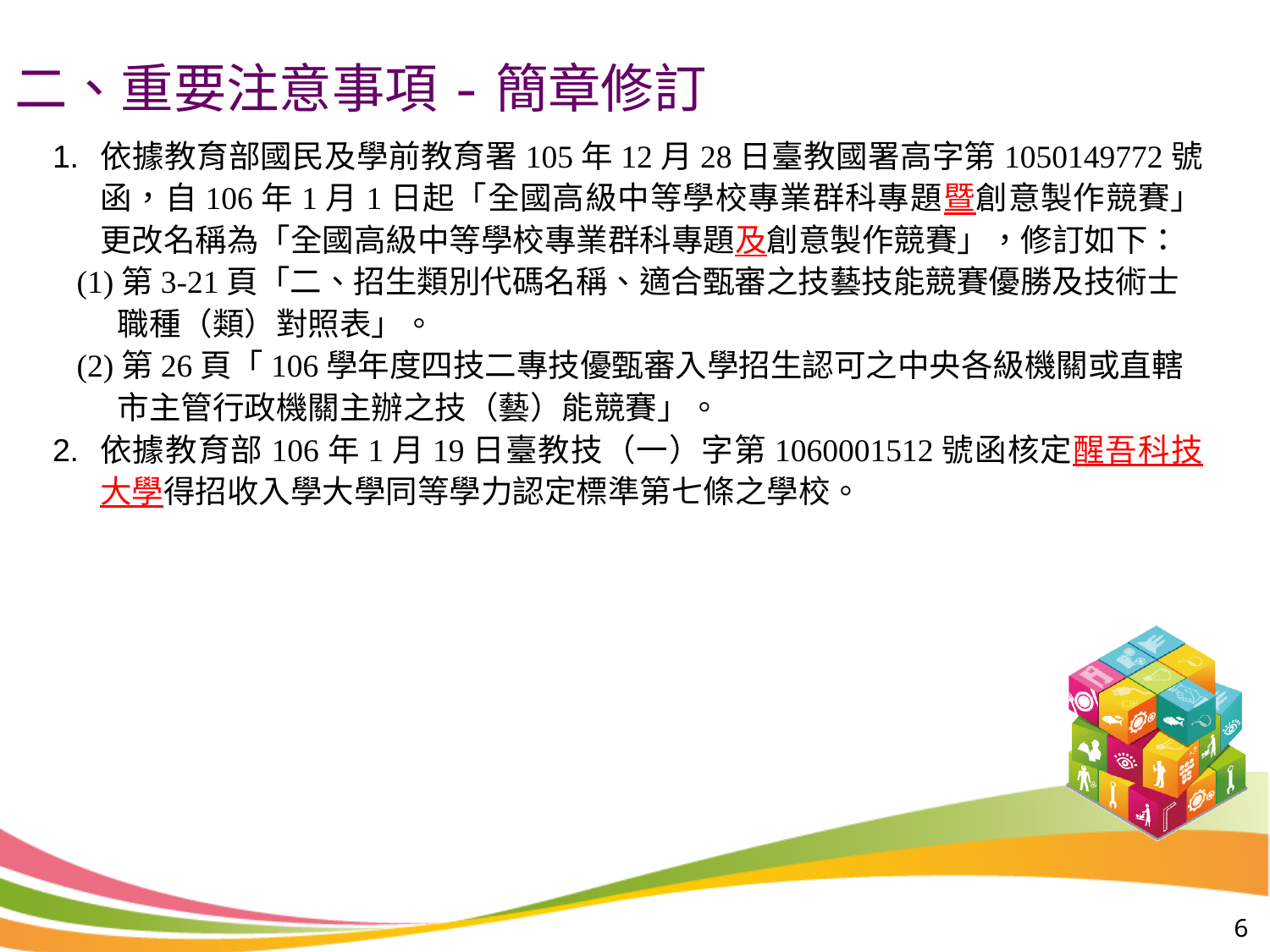

二、重要注意事項-簡章修訂
依據教育部國民及學前教育署105年12月28日臺教國署高字第1050149772號函，自106年1月1日起「全國高級中等學校專業群科專題暨創意製作競賽」更改名稱為「全國高級中等學校專業群科專題及創意製作競賽」，修訂如下：
   (1)第3-21頁「二、招生類別代碼名稱、適合甄審之技藝技能競賽優勝及技術士
        職種（類）對照表」。
   (2)第26頁「106學年度四技二專技優甄審入學招生認可之中央各級機關或直轄
        市主管行政機關主辦之技（藝）能競賽」。
依據教育部106年1月19日臺教技（一）字第1060001512號函核定醒吾科技大學得招收入學大學同等學力認定標準第七條之學校。

6